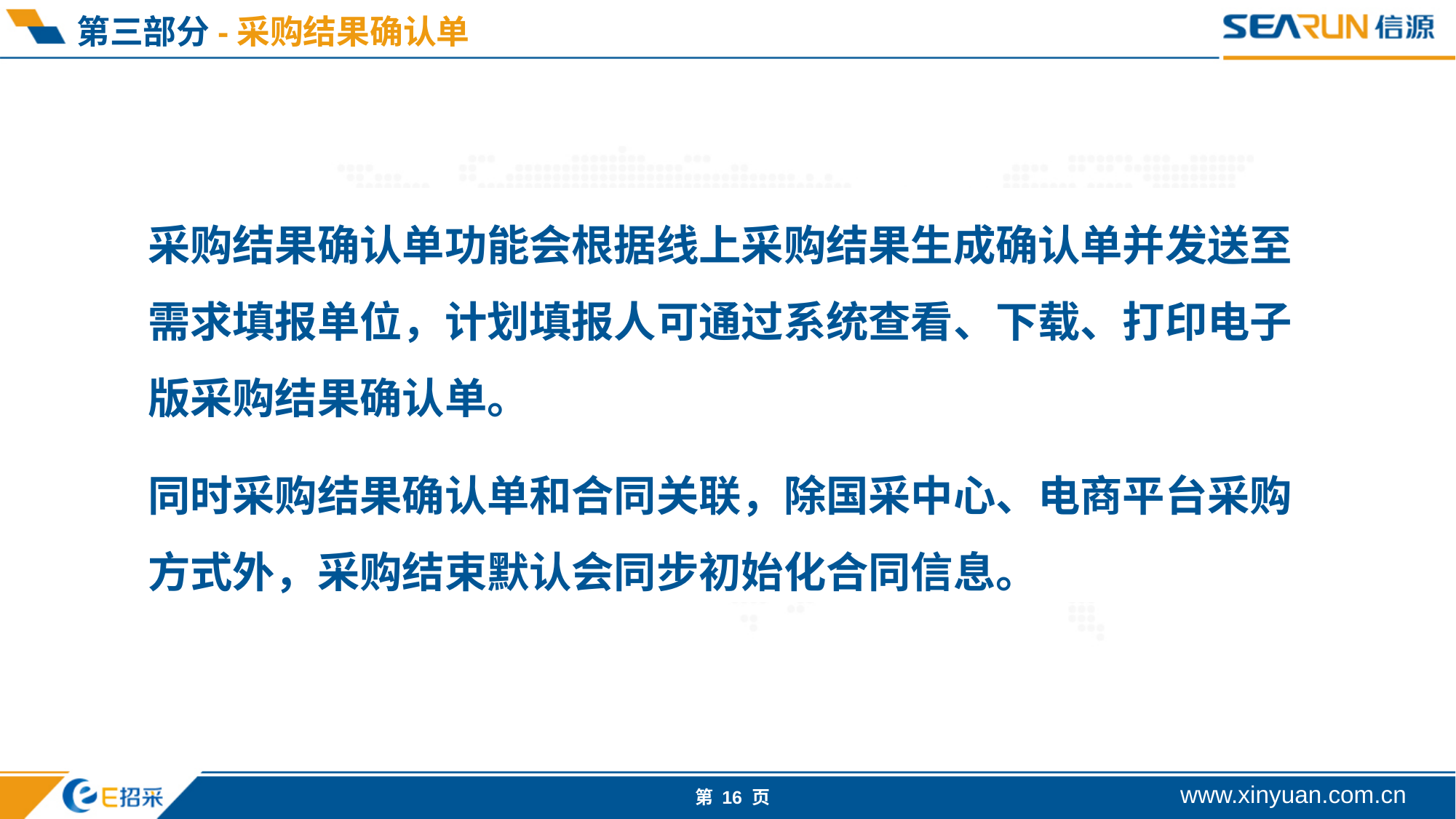

#
第三部分-采购结果确认单
采购结果确认单功能会根据线上采购结果生成确认单并发送至需求填报单位，计划填报人可通过系统查看、下载、打印电子版采购结果确认单。
同时采购结果确认单和合同关联，除国采中心、电商平台采购方式外，采购结束默认会同步初始化合同信息。

企业精
行为准则